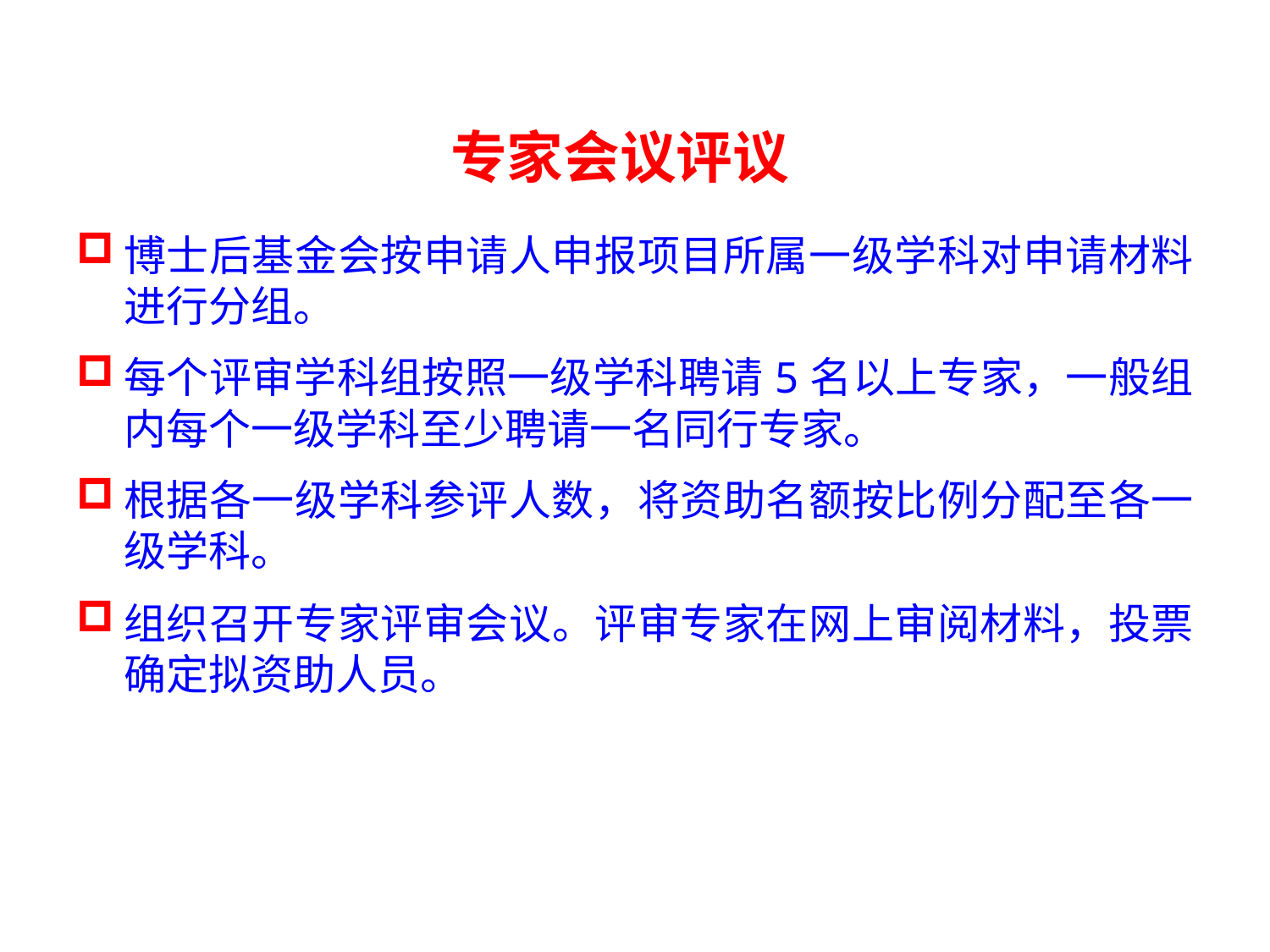

# 专家会议评议
博士后基金会按申请人申报项目所属一级学科对申请材料进行分组。
每个评审学科组按照一级学科聘请5名以上专家，一般组内每个一级学科至少聘请一名同行专家。
根据各一级学科参评人数，将资助名额按比例分配至各一级学科。
组织召开专家评审会议。评审专家在网上审阅材料，投票确定拟资助人员。